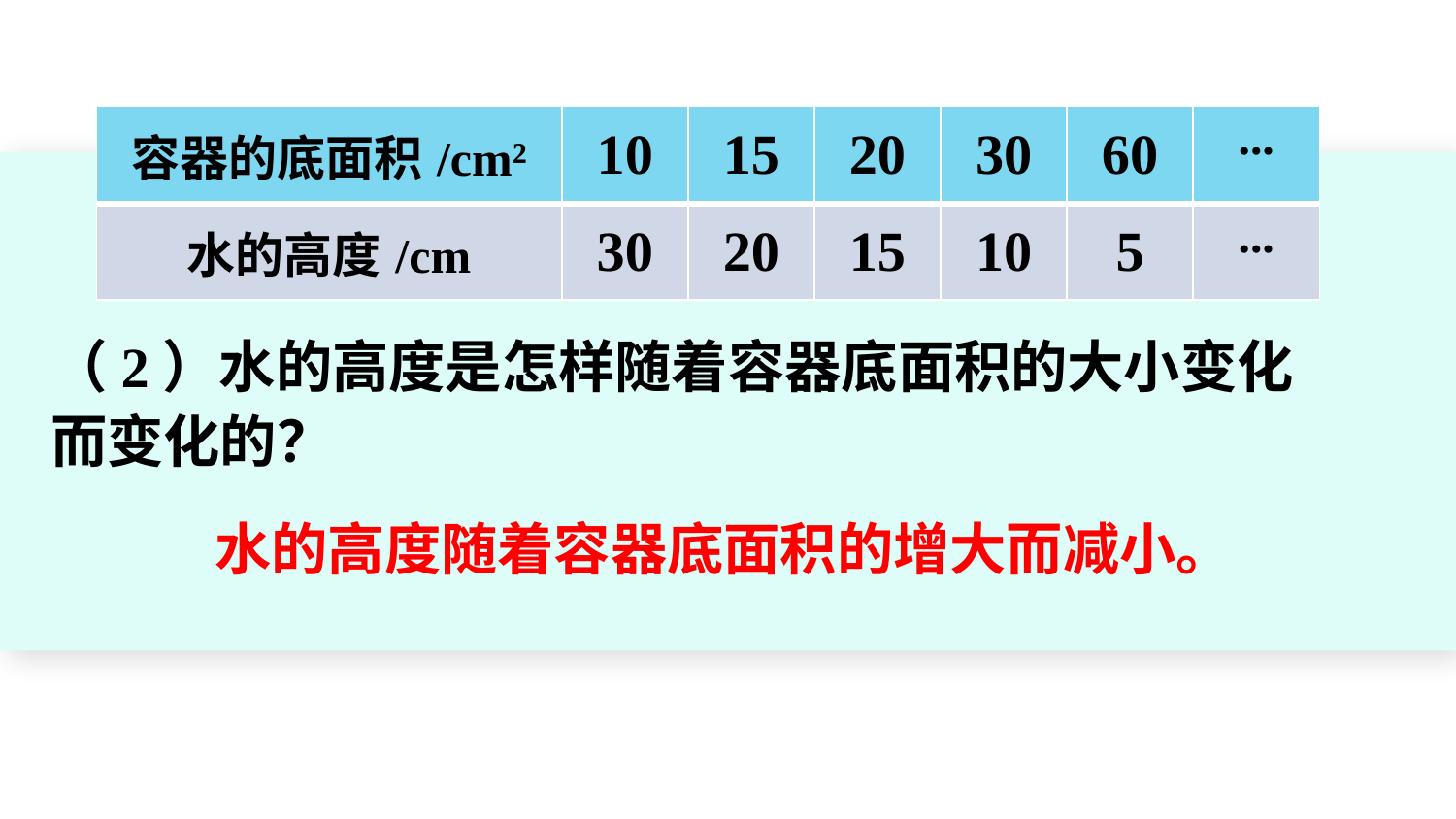

| 容器的底面积/cm² | 10 | 15 | 20 | 30 | 60 | ... |
| --- | --- | --- | --- | --- | --- | --- |
| 水的高度/cm | 30 | 20 | 15 | 10 | 5 | ... |
（2）水的高度是怎样随着容器底面积的大小变化而变化的？
水的高度随着容器底面积的增大而减小。